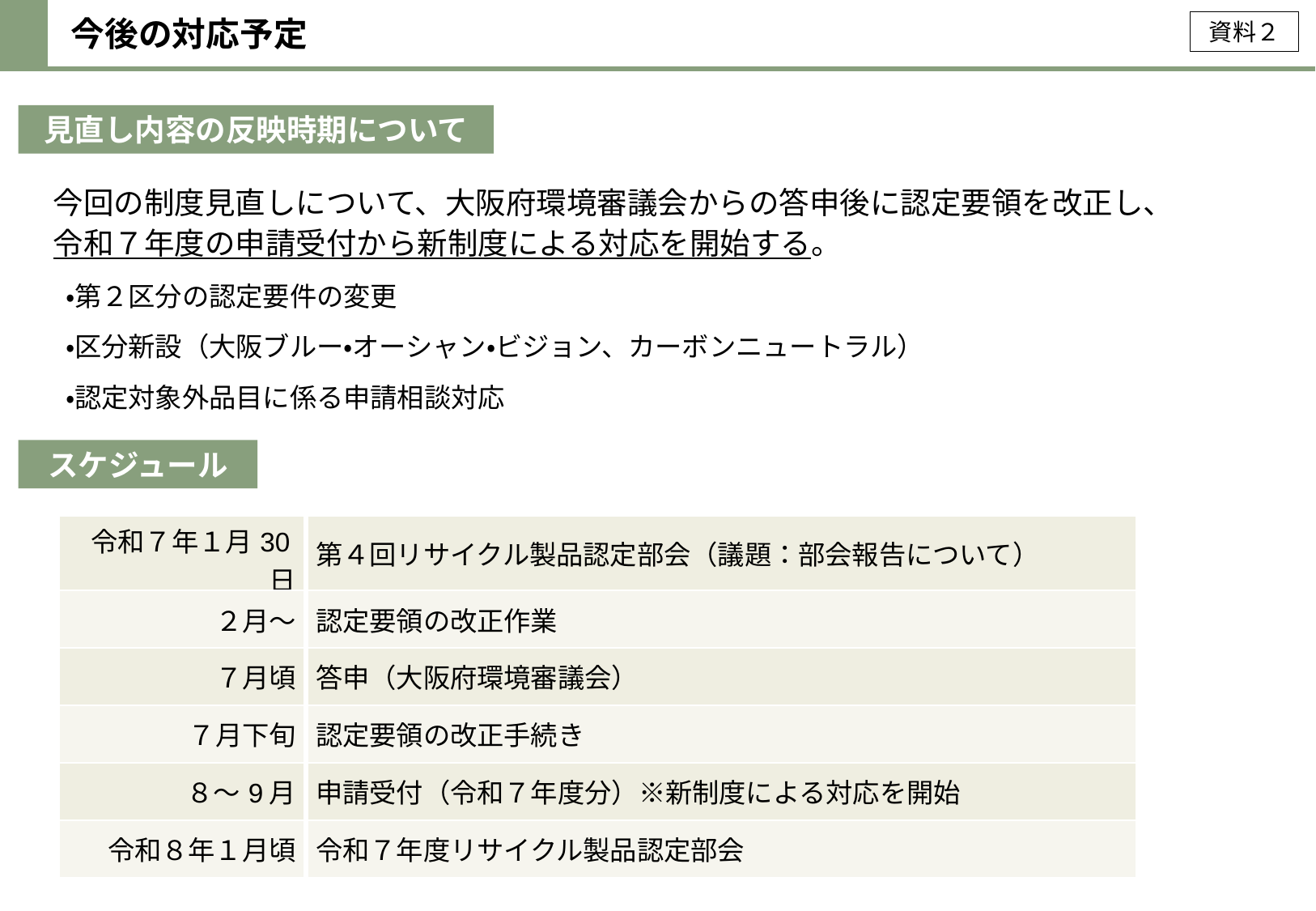

資料２
今後の対応予定
見直し内容の反映時期について
今回の制度見直しについて、大阪府環境審議会からの答申後に認定要領を改正し、
令和７年度の申請受付から新制度による対応を開始する。
 ・第２区分の認定要件の変更
 ・区分新設（大阪ブルー・オーシャン・ビジョン、カーボンニュートラル）
 ・認定対象外品目に係る申請相談対応
スケジュール
| 令和７年１月30日 | 第４回リサイクル製品認定部会（議題：部会報告について） |
| --- | --- |
| ２月～ | 認定要領の改正作業 |
| ７月頃 | 答申（大阪府環境審議会） |
| ７月下旬 | 認定要領の改正手続き |
| ８～9月 | 申請受付（令和７年度分）※新制度による対応を開始 |
| 令和８年１月頃 | 令和７年度リサイクル製品認定部会 |